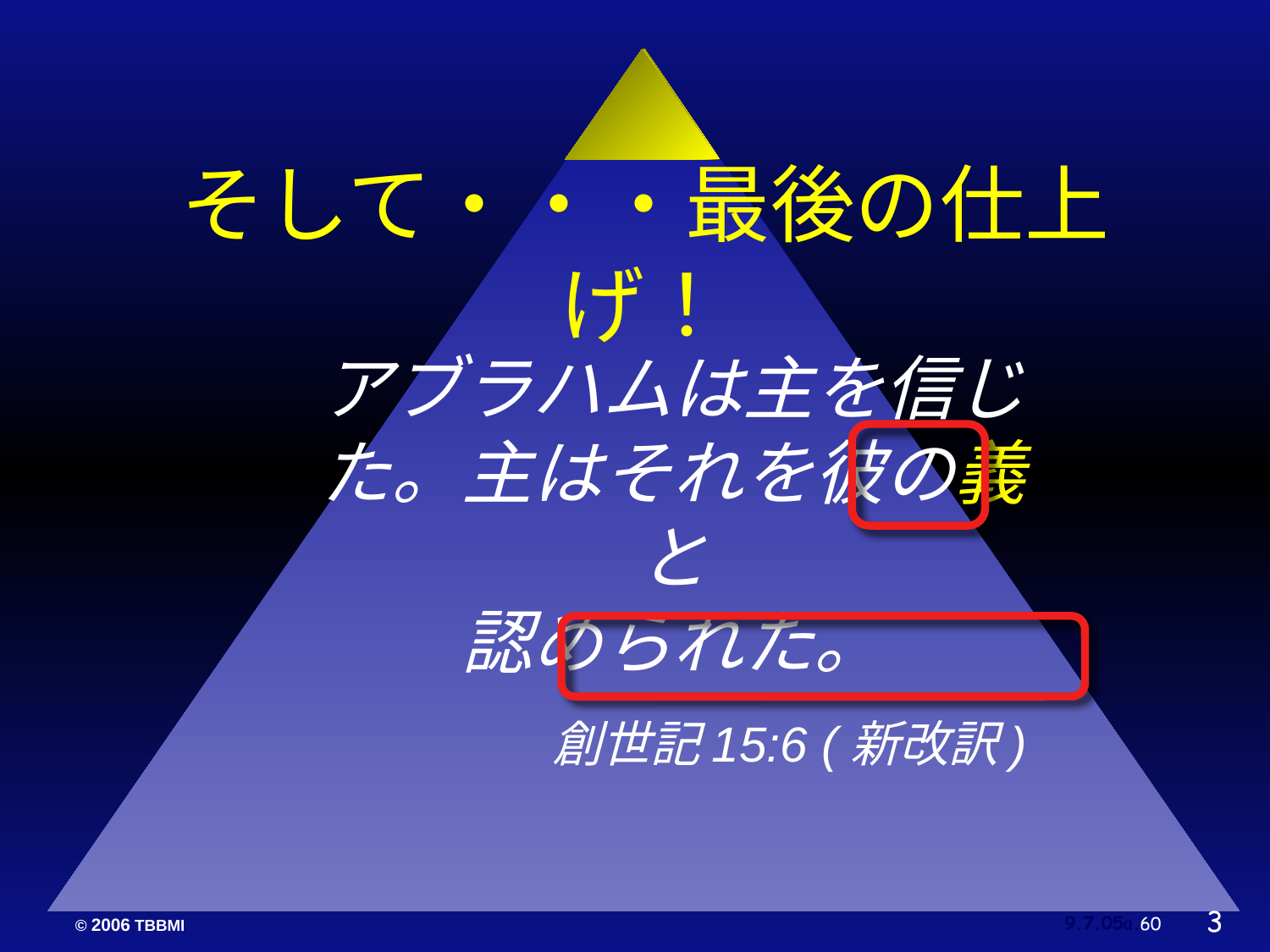

そして・・・最後の仕上げ！

アブラハムは主を信じた。主はそれを彼の義と
認められた。
創世記15:6 (新改訳)

3
60